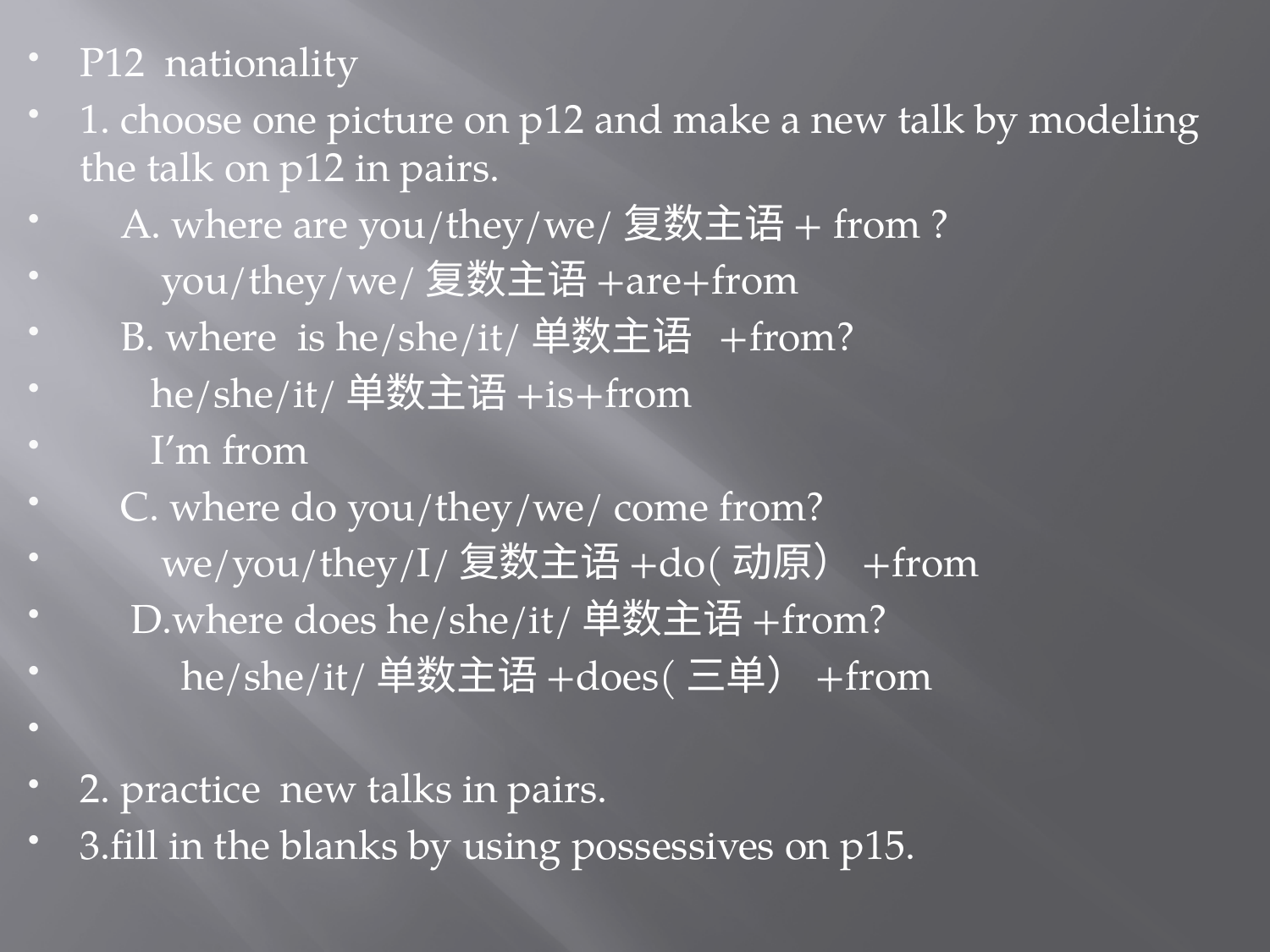

P12  nationality
1. choose one picture on p12 and make a new talk by modeling the talk on p12 in pairs.
    A. where are you/they/we/复数主语+ from ?
        you/they/we/复数主语+are+from
    B. where  is he/she/it/单数主语  +from?
       he/she/it/单数主语+is+from
       I’m from
    C. where do you/they/we/ come from?
        we/you/they/I/复数主语+do(动原）+from
     D.where does he/she/it/单数主语+from?
          he/she/it/单数主语+does(三单）+from

2. practice  new talks in pairs.
3.fill in the blanks by using possessives on p15.

#